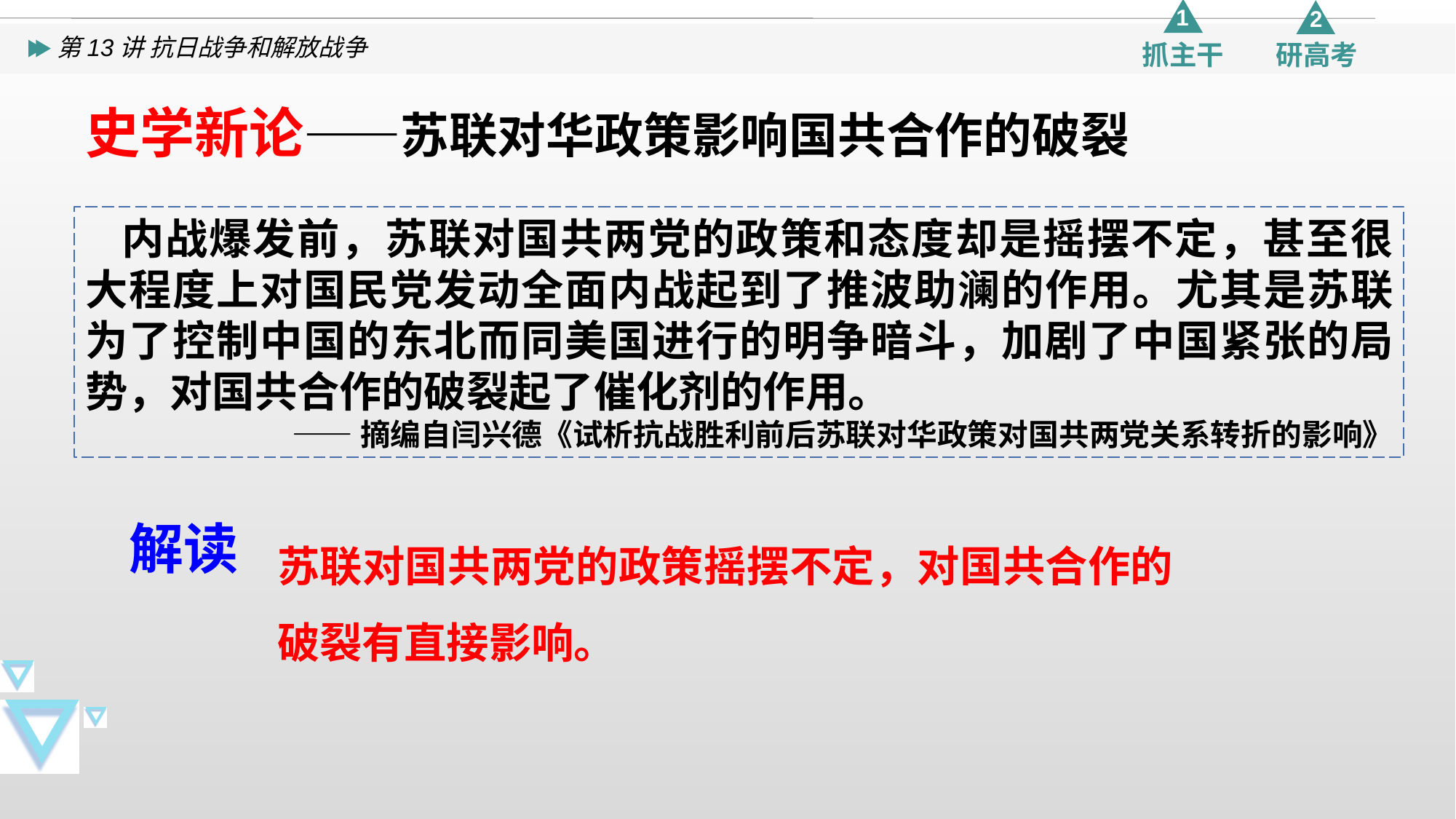

史学新论——苏联对华政策影响国共合作的破裂
内战爆发前，苏联对国共两党的政策和态度却是摇摆不定，甚至很大程度上对国民党发动全面内战起到了推波助澜的作用。尤其是苏联为了控制中国的东北而同美国进行的明争暗斗，加剧了中国紧张的局势，对国共合作的破裂起了催化剂的作用。
——摘编自闫兴德《试析抗战胜利前后苏联对华政策对国共两党关系转折的影响》
解读
苏联对国共两党的政策摇摆不定，对国共合作的破裂有直接影响。